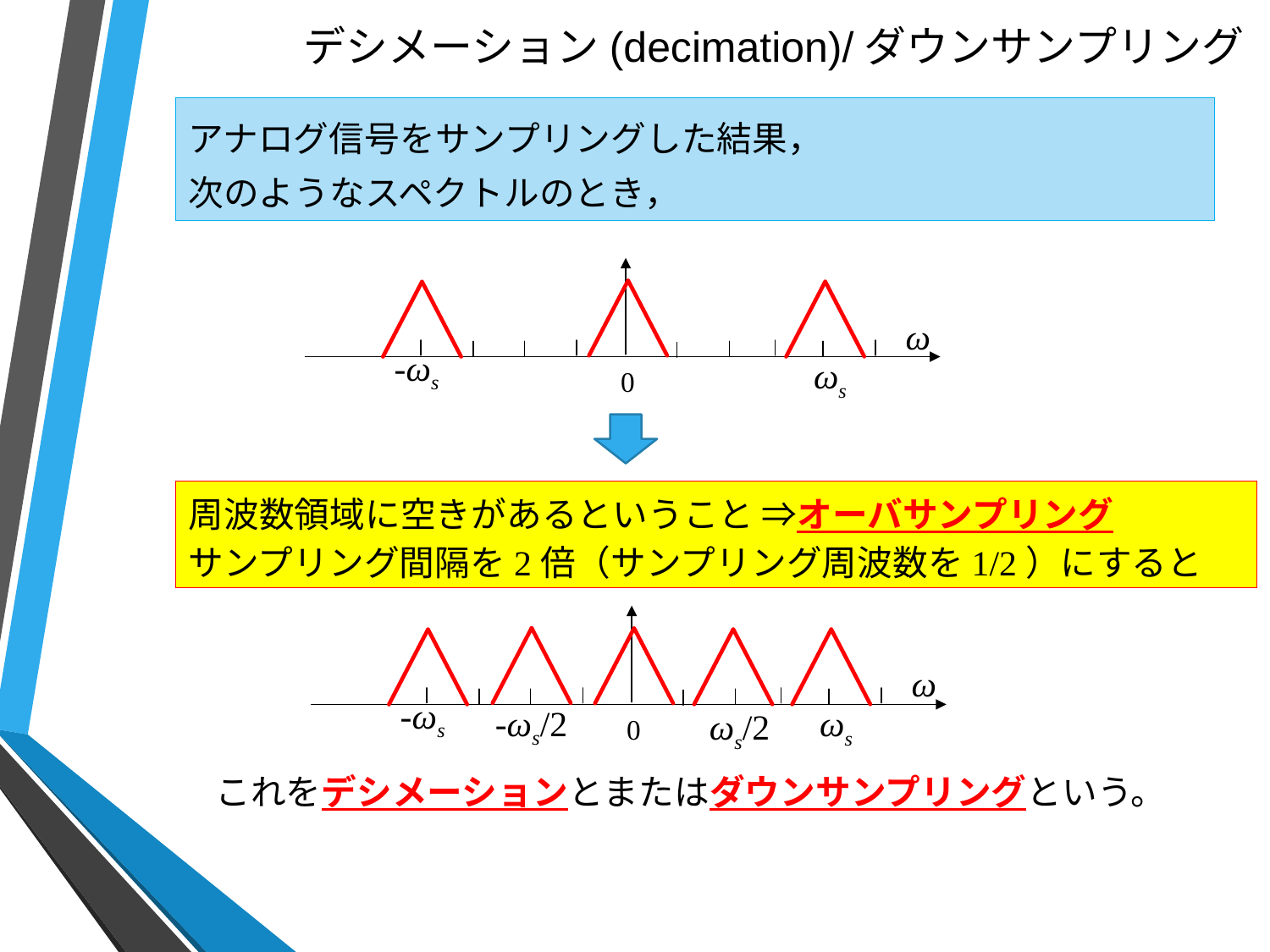

# デシメーション(decimation)/ダウンサンプリング
アナログ信号をサンプリングした結果，
次のようなスペクトルのとき，
ω
-ωs
ωs
0

周波数領域に空きがあるということ ⇒オーバサンプリング
サンプリング間隔を2倍（サンプリング周波数を1/2）にすると
ω
-ωs
-ωs/2
ωs
ωs/2
0
これをデシメーションとまたはダウンサンプリングという。